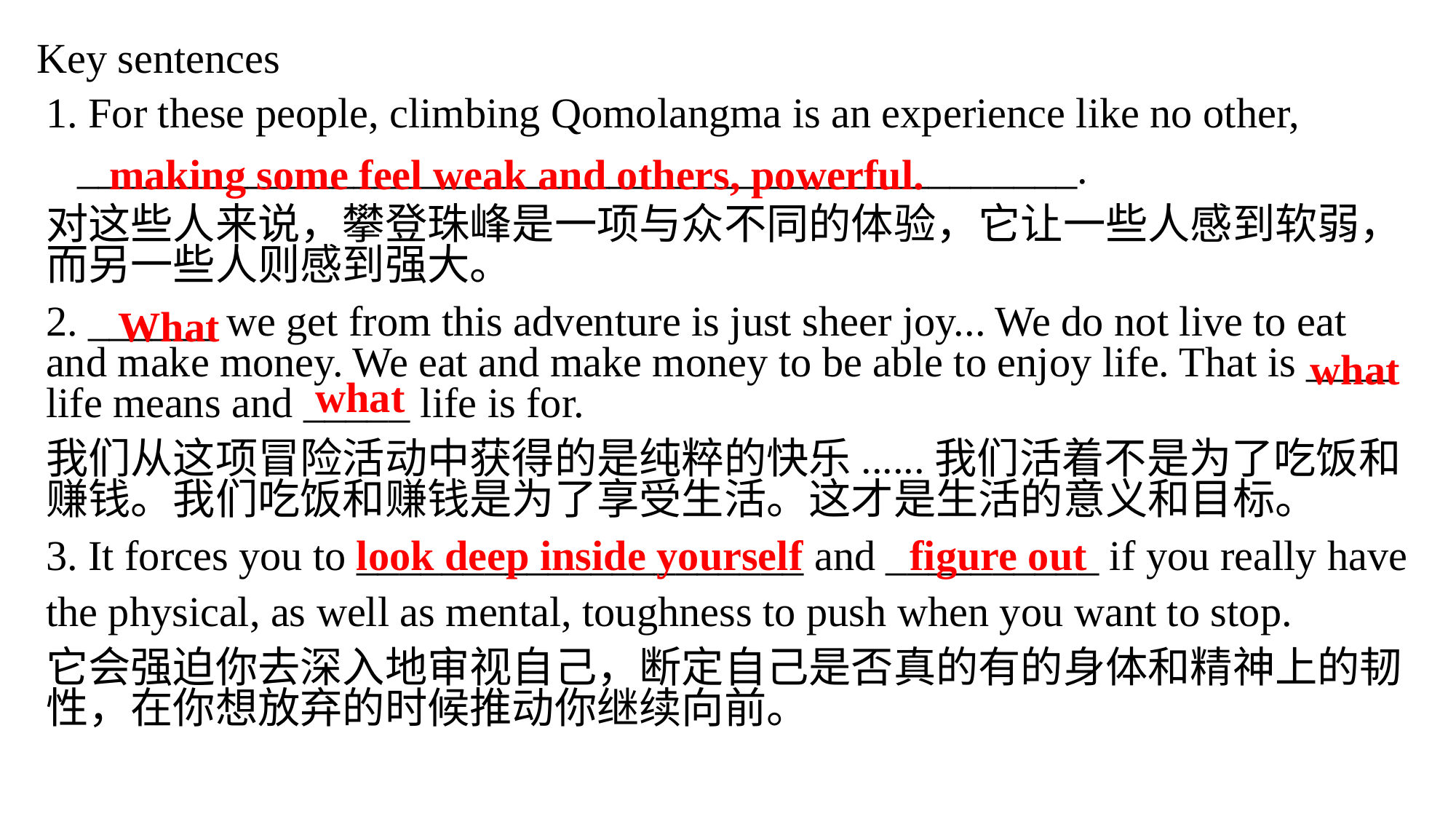

# Key sentences
1. For these people, climbing Qomolangma is an experience like no other,
   _______________________________________________.
对这些人来说，攀登珠峰是一项与众不同的体验，它让一些人感到软弱，而另一些人则感到强大。
2. ______ we get from this adventure is just sheer joy... We do not live to eat and make money. We eat and make money to be able to enjoy life. That is ____ life means and _____ life is for.
我们从这项冒险活动中获得的是纯粹的快乐......我们活着不是为了吃饭和赚钱。我们吃饭和赚钱是为了享受生活。这才是生活的意义和目标。
3. It forces you to _____________________ and __________ if you really have
the physical, as well as mental, toughness to push when you want to stop.
它会强迫你去深入地审视自己，断定自己是否真的有的身体和精神上的韧性，在你想放弃的时候推动你继续向前。

making some feel weak and others, powerful.
What
what
what
look deep inside yourself
figure out